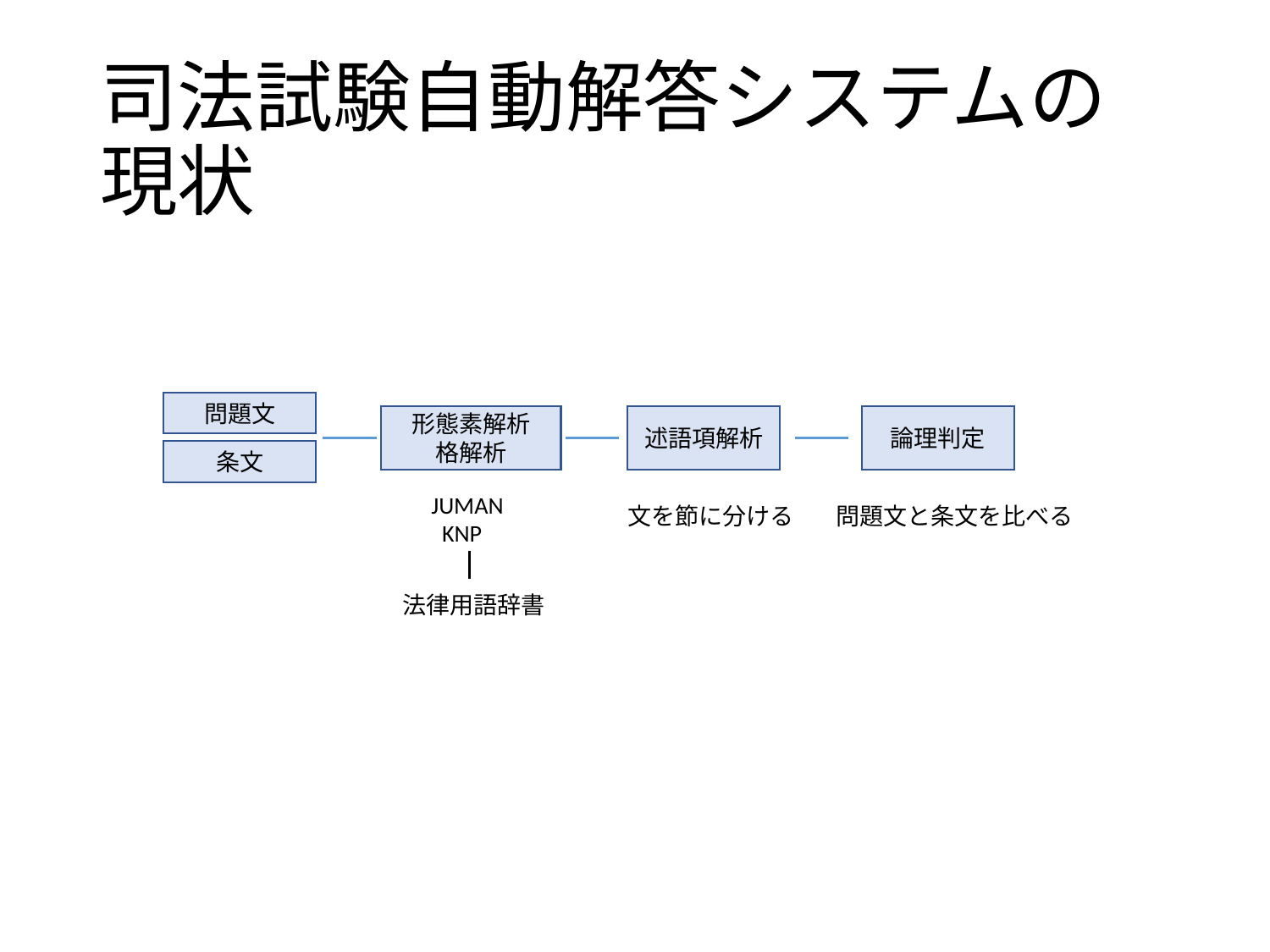

# 司法試験自動解答システムの現状
問題文
形態素解析
格解析
述語項解析
論理判定
条文
JUMAN
  KNP
文を節に分ける
問題文と条文を比べる
法律用語辞書